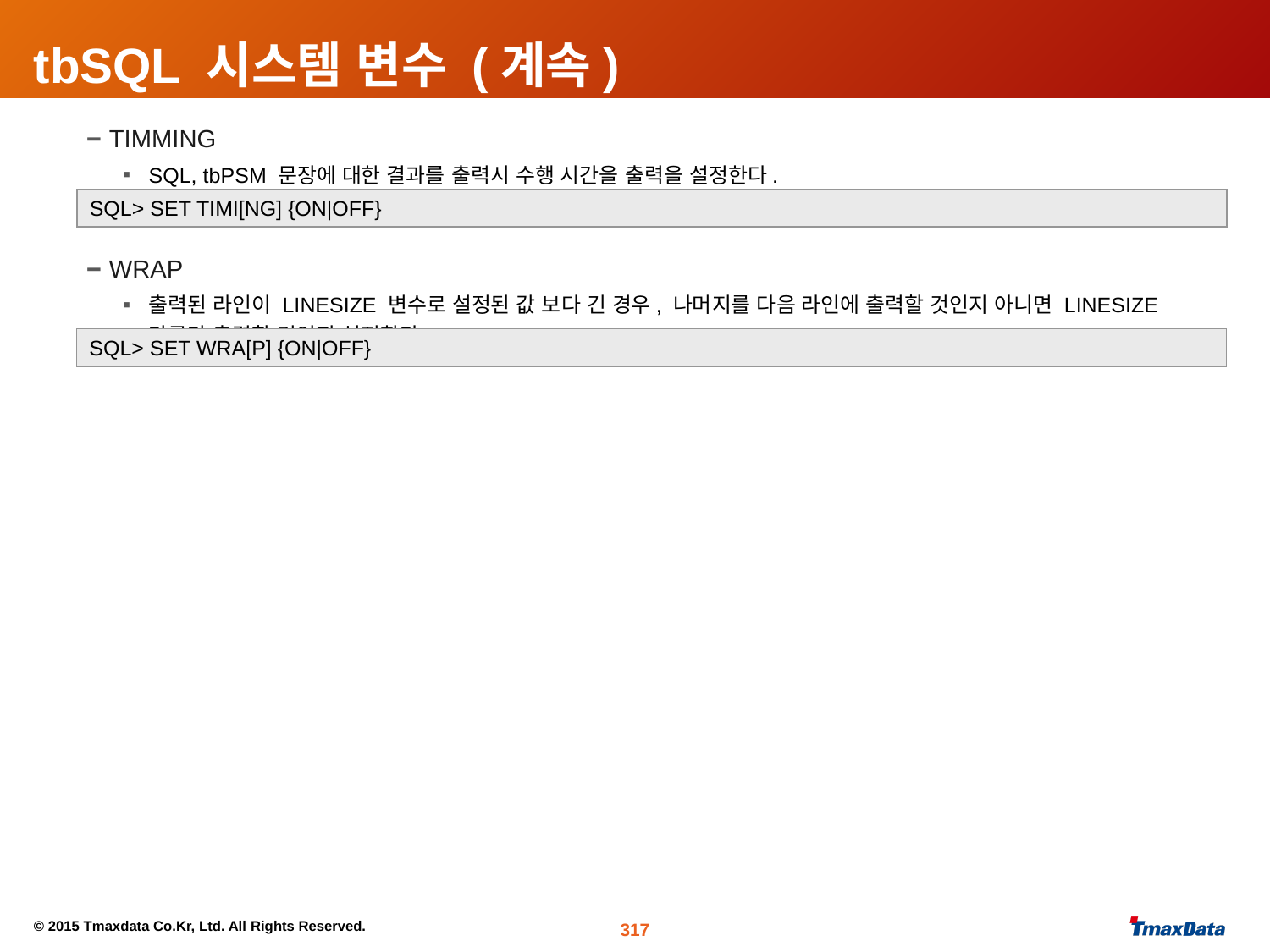

# tbSQL 시스템 변수 (계속)
 TIMMING
SQL, tbPSM 문장에 대한 결과를 출력시 수행 시간을 출력을 설정한다.

 WRAP
출력된 라인이 LINESIZE 변수로 설정된 값 보다 긴 경우, 나머지를 다음 라인에 출력할 것인지 아니면 LINESIZE 만큼만 출력할 것인지 설정한다
SQL> SET TIMI[NG] {ON|OFF}
SQL> SET WRA[P] {ON|OFF}